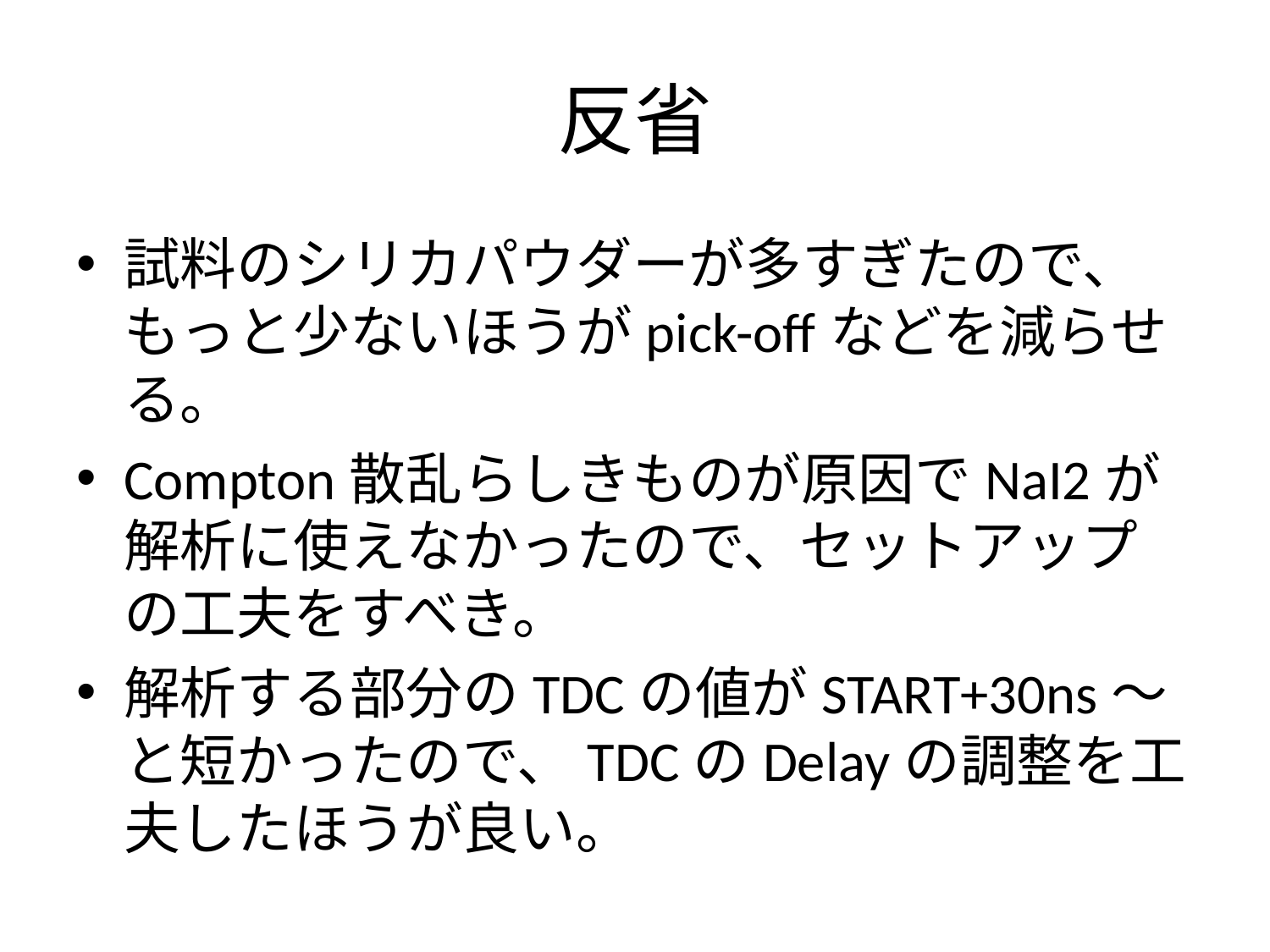

# 反省
試料のシリカパウダーが多すぎたので、もっと少ないほうがpick-offなどを減らせる。
Compton散乱らしきものが原因でNaI2が解析に使えなかったので、セットアップの工夫をすべき。
解析する部分のTDCの値がSTART+30ns～と短かったので、TDCのDelayの調整を工夫したほうが良い。